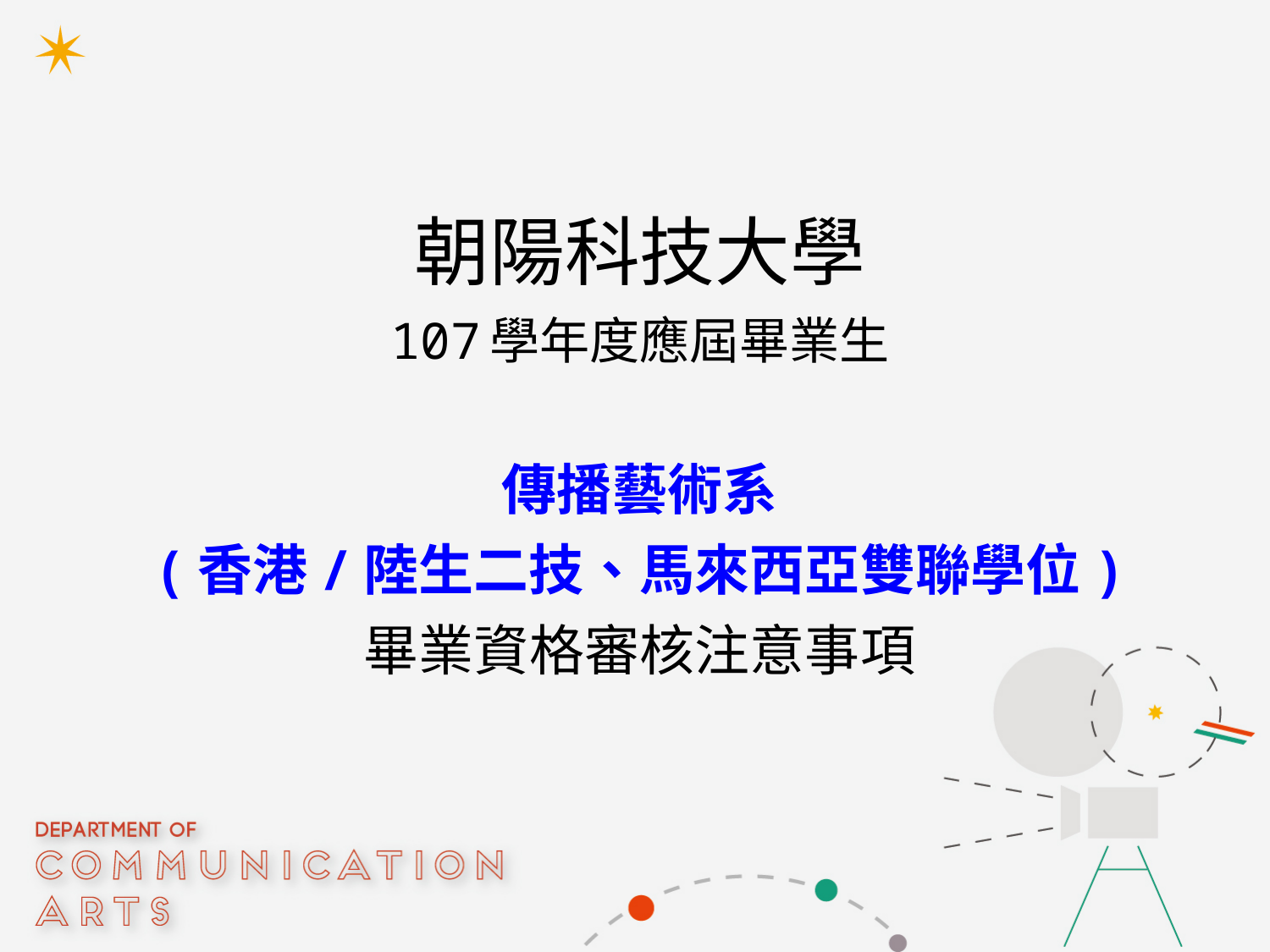

# 朝陽科技大學 107學年度應屆畢業生 傳播藝術系 (香港/陸生二技、馬來西亞雙聯學位) 畢業資格審核注意事項